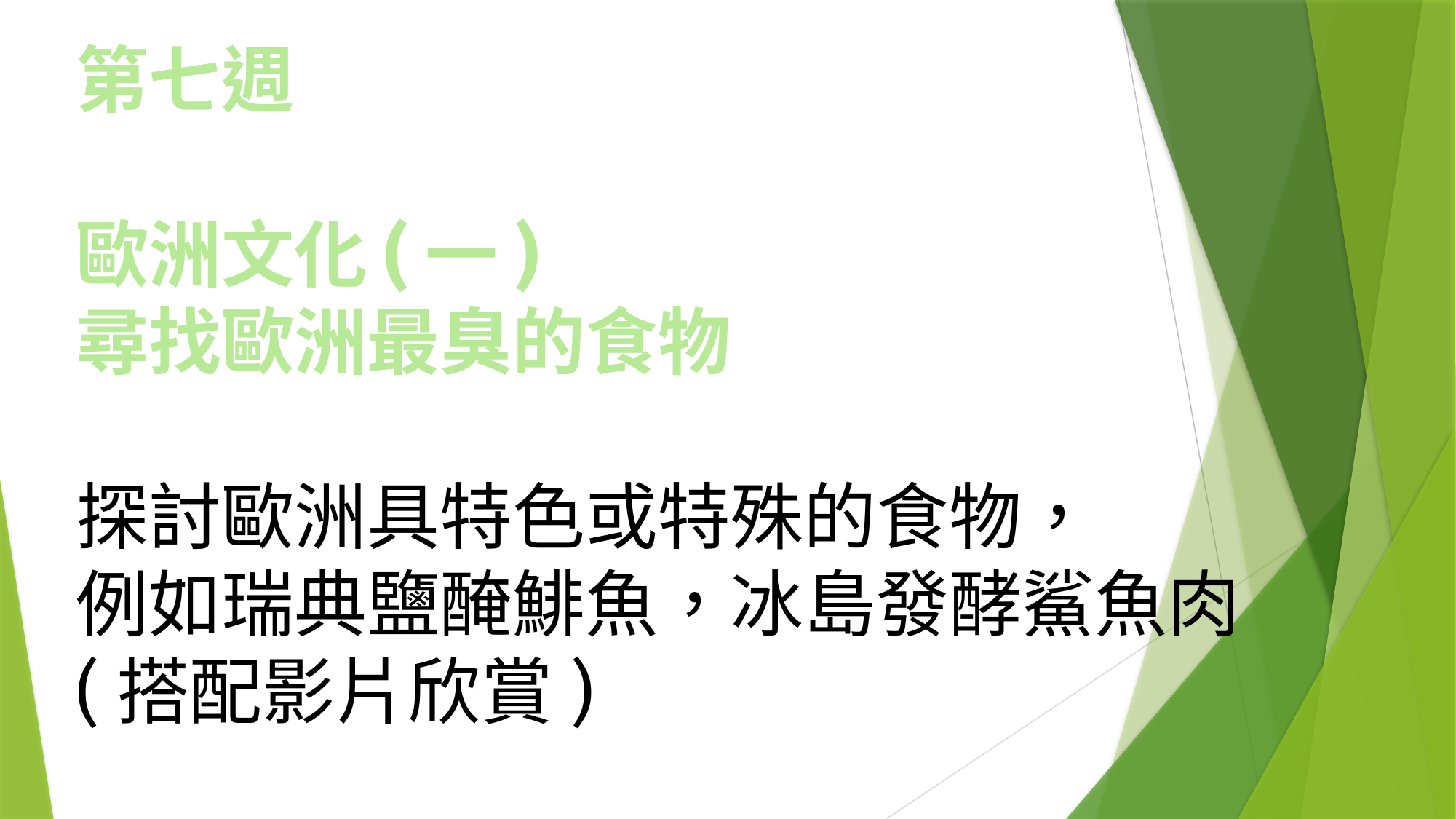

第七週

歐洲文化(一)
尋找歐洲最臭的食物

探討歐洲具特色或特殊的食物，
例如瑞典鹽醃鯡魚，冰島發酵鯊魚肉
(搭配影片欣賞)